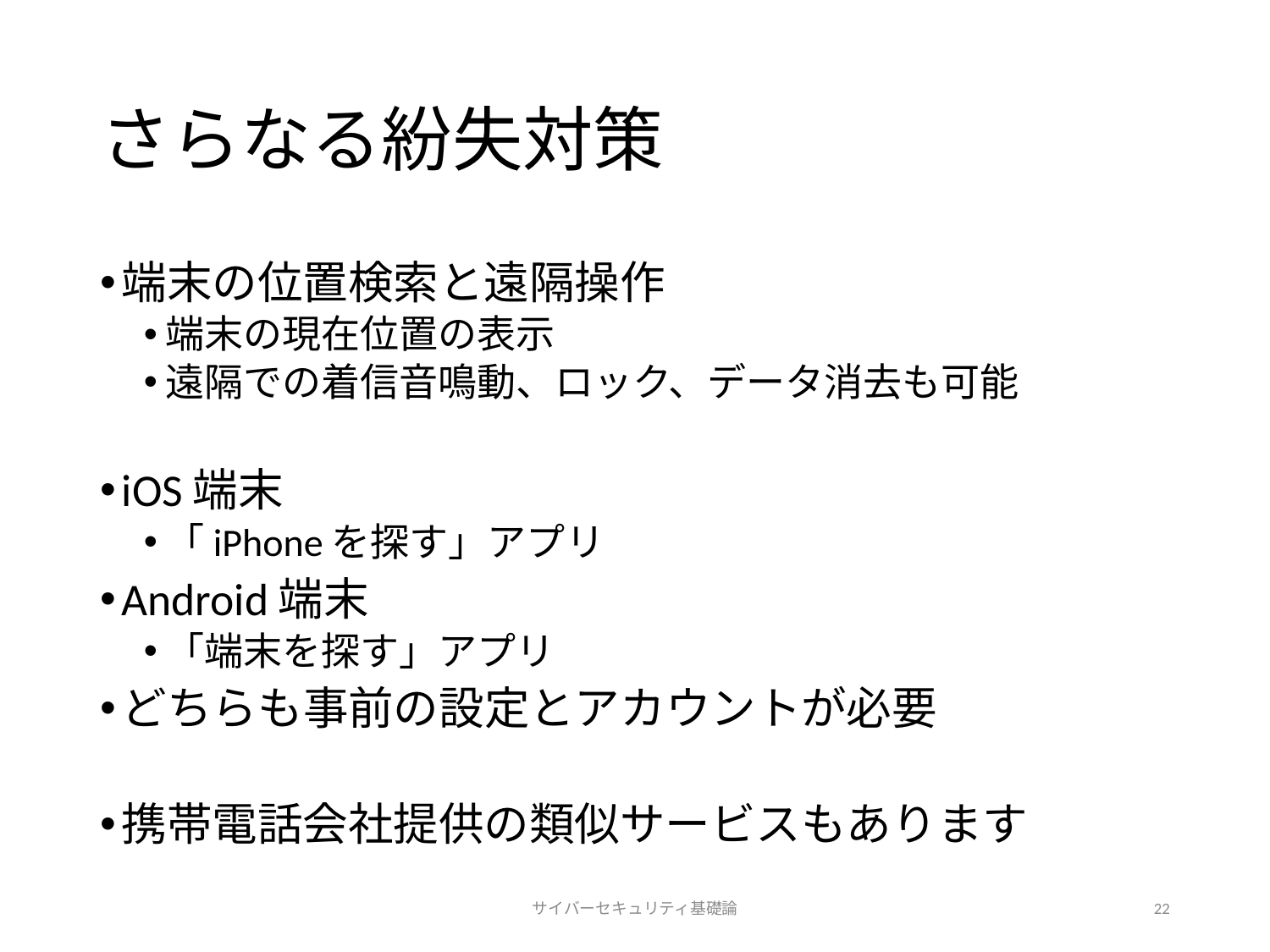

# さらなる紛失対策
端末の位置検索と遠隔操作
端末の現在位置の表示
遠隔での着信音鳴動、ロック、データ消去も可能

iOS端末
「iPhoneを探す」アプリ
Android端末
「端末を探す」アプリ
どちらも事前の設定とアカウントが必要

携帯電話会社提供の類似サービスもあります

サイバーセキュリティ基礎論
22